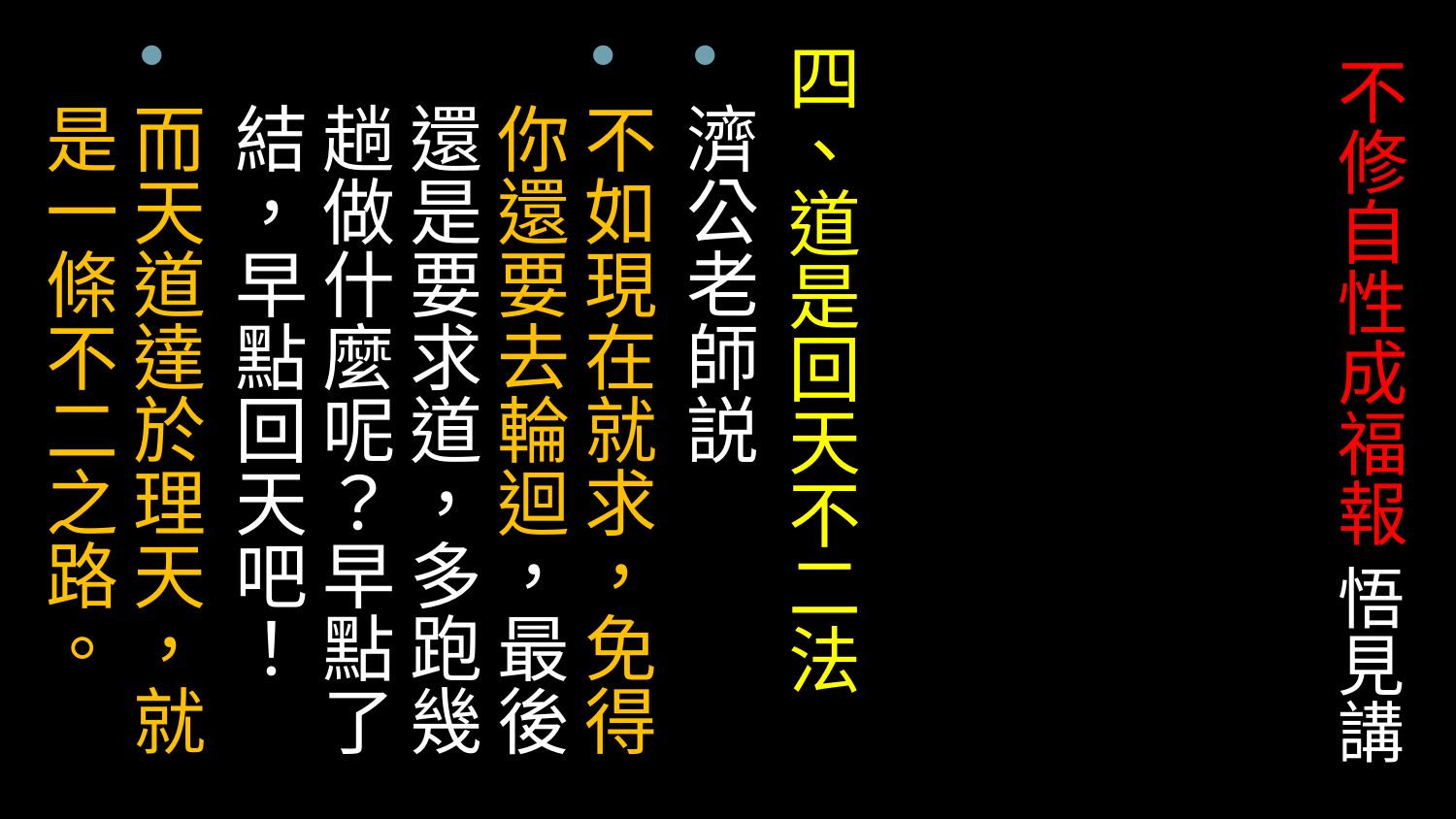

四、道是回天不二法
濟公老師説
不如現在就求，免得你還要去輪迴，最後還是要求道，多跑幾趟做什麼呢？早點了結，早點回天吧！
而天道達於理天，就是一條不二之路。
# 不修自性成福報 悟見講